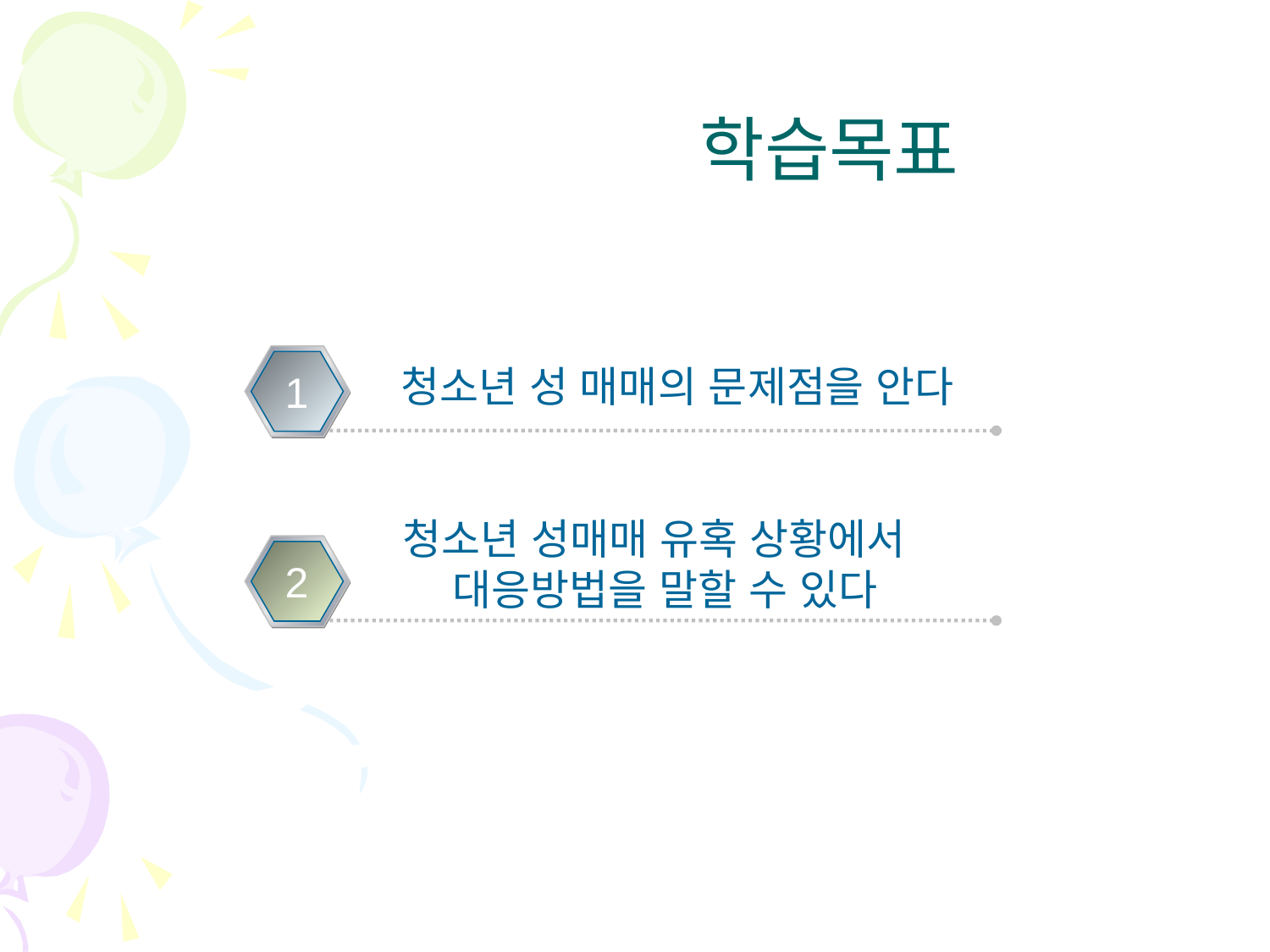

# 학습목표

청소년 성 매매의 문제점을 안다
1

청소년 성매매 유혹 상황에서
 대응방법을 말할 수 있다

2